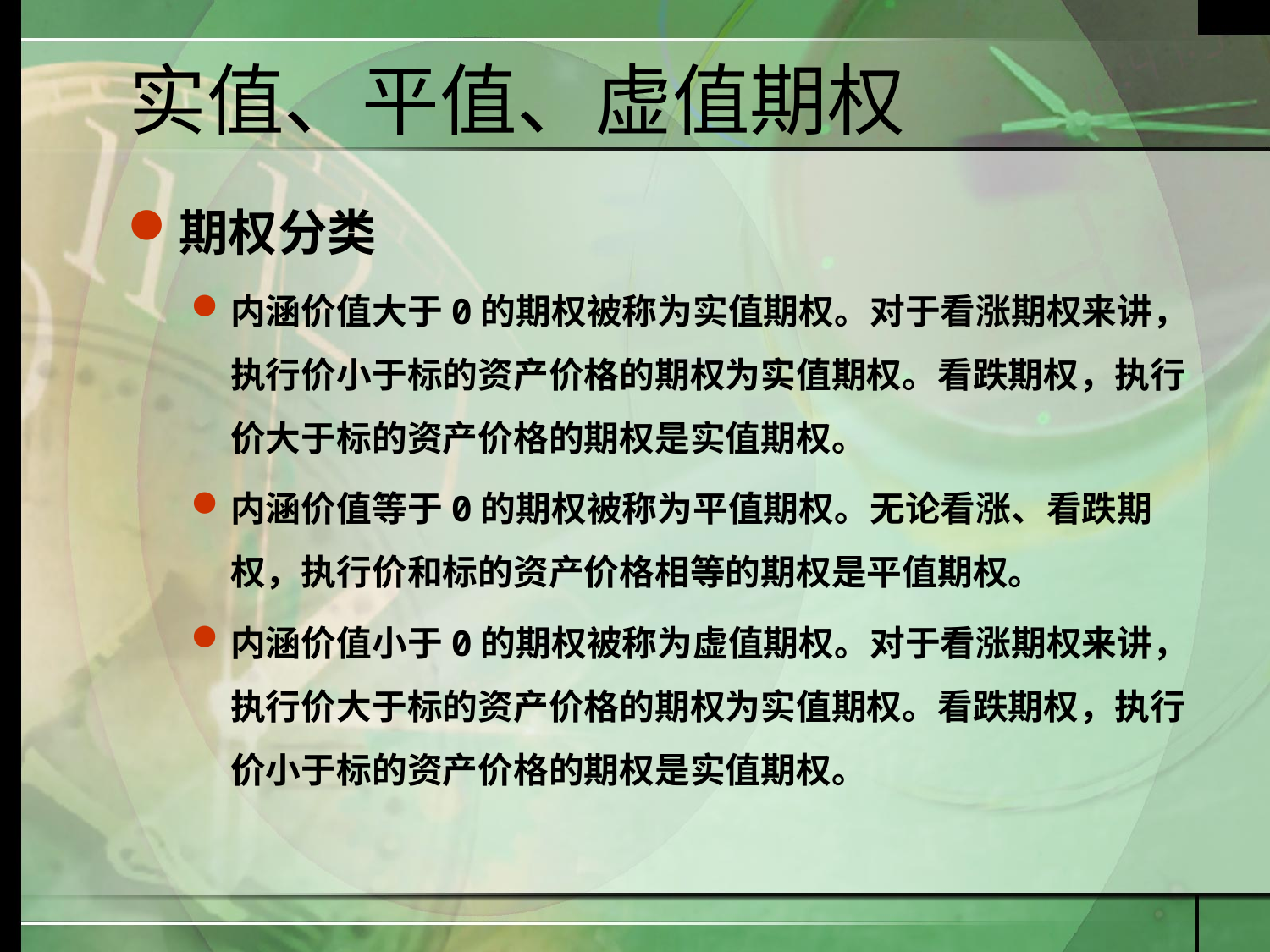

# 实值、平值、虚值期权
期权分类
内涵价值大于0的期权被称为实值期权。对于看涨期权来讲，执行价小于标的资产价格的期权为实值期权。看跌期权，执行价大于标的资产价格的期权是实值期权。
内涵价值等于0的期权被称为平值期权。无论看涨、看跌期权，执行价和标的资产价格相等的期权是平值期权。
内涵价值小于0的期权被称为虚值期权。对于看涨期权来讲，执行价大于标的资产价格的期权为实值期权。看跌期权，执行价小于标的资产价格的期权是实值期权。